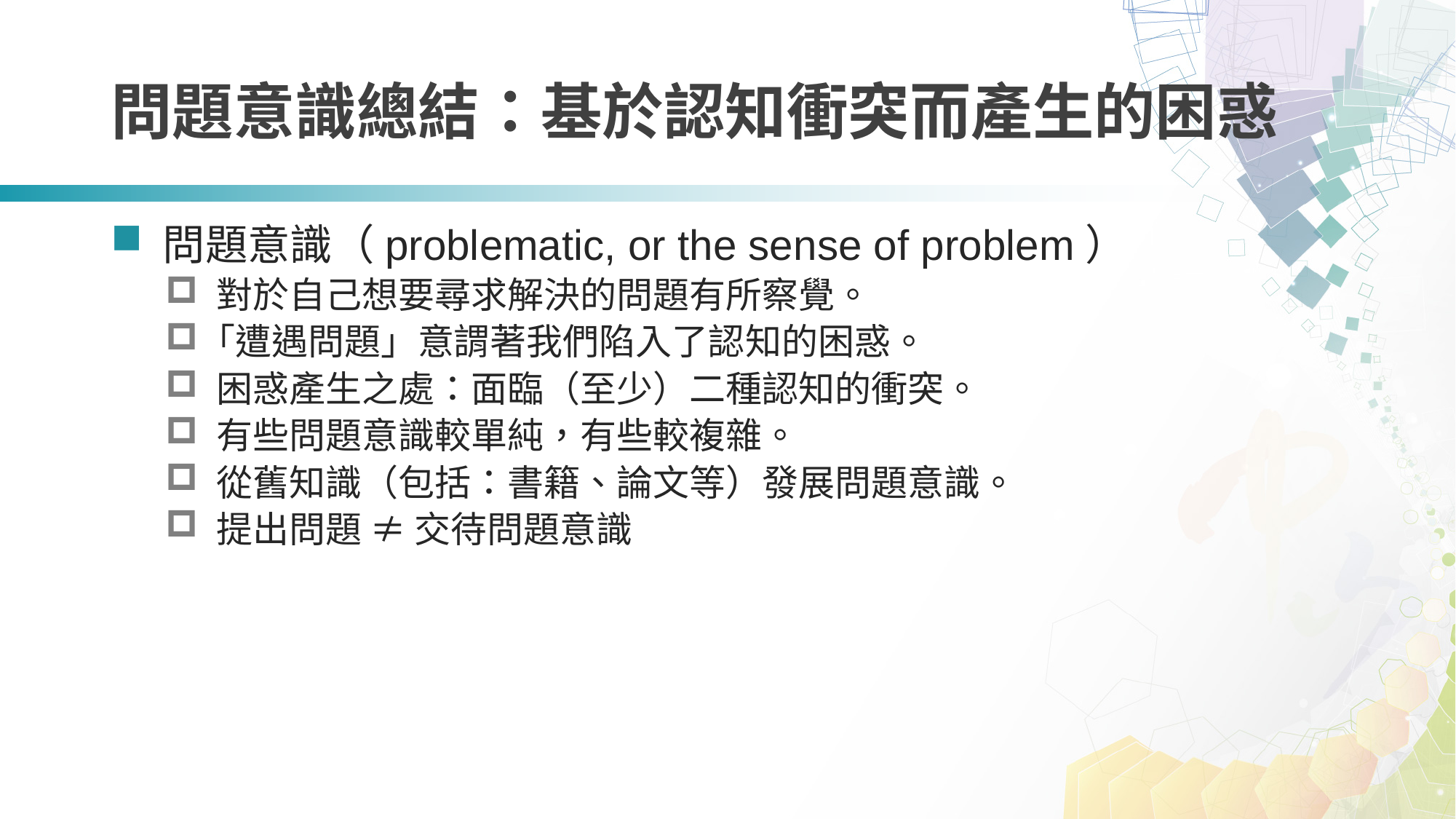

# 問題意識總結：基於認知衝突而產生的困惑
 問題意識（problematic, or the sense of problem）
 對於自己想要尋求解決的問題有所察覺。
「遭遇問題」意謂著我們陷入了認知的困惑。
 困惑產生之處：面臨（至少）二種認知的衝突。
 有些問題意識較單純，有些較複雜。
 從舊知識（包括：書籍、論文等）發展問題意識。
 提出問題 ≠ 交待問題意識